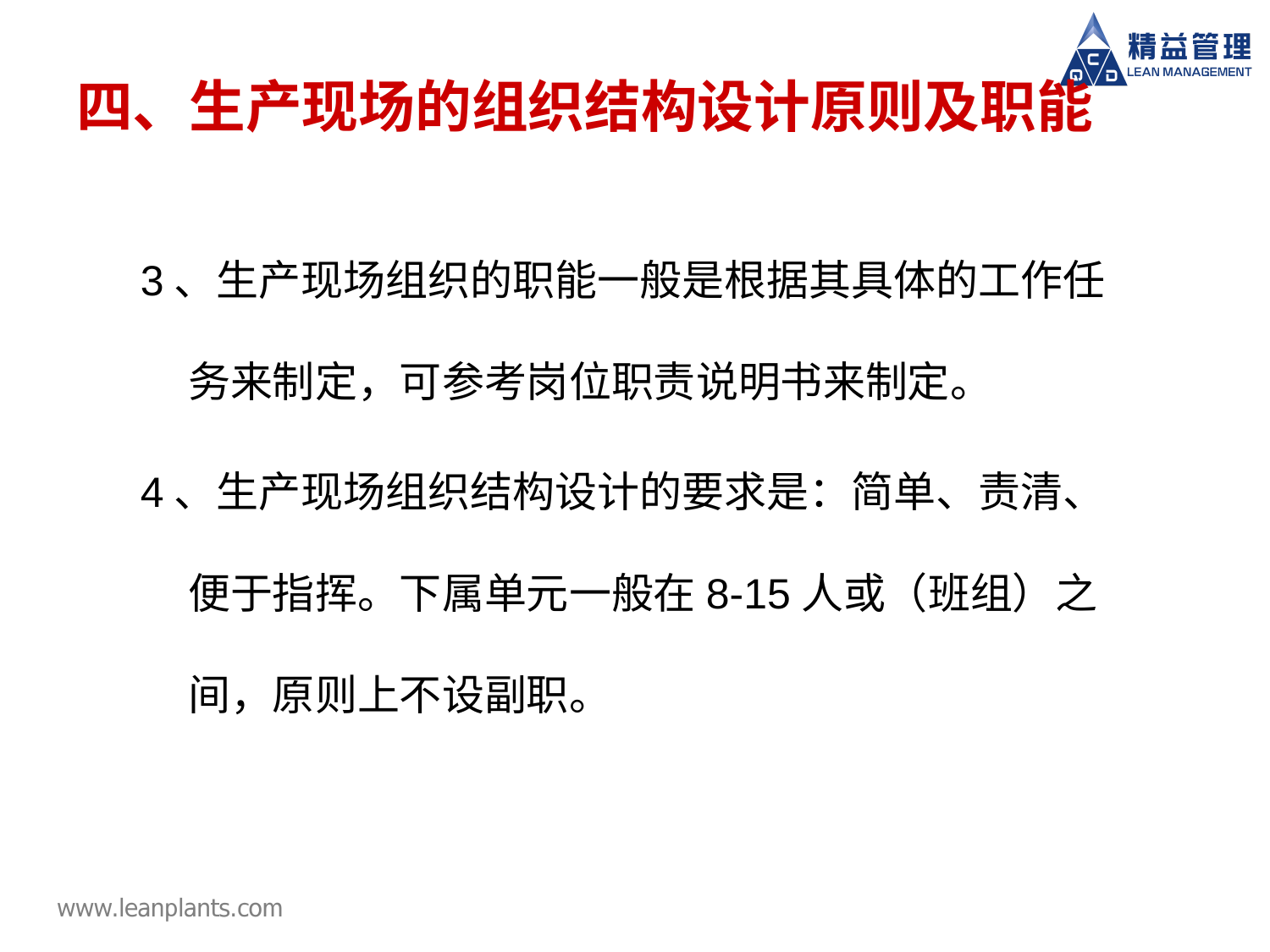

# 四、生产现场的组织结构设计原则及职能
3、生产现场组织的职能一般是根据其具体的工作任务来制定，可参考岗位职责说明书来制定。
4、生产现场组织结构设计的要求是：简单、责清、便于指挥。下属单元一般在8-15人或（班组）之间，原则上不设副职。